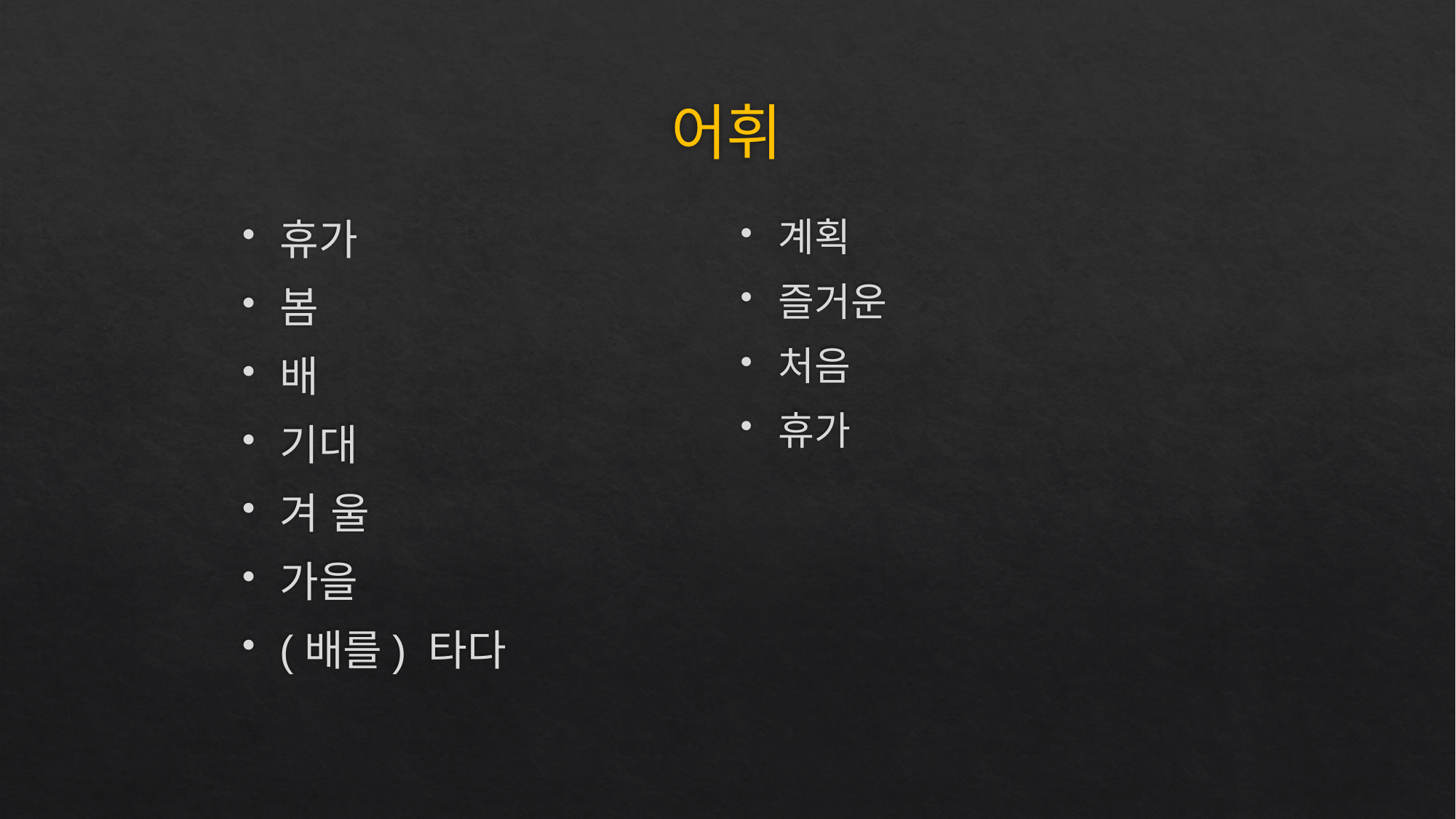

# 어휘
계획
즐거운
처음
휴가

휴가
봄
배
기대
겨 울
가을
(배를) 타다